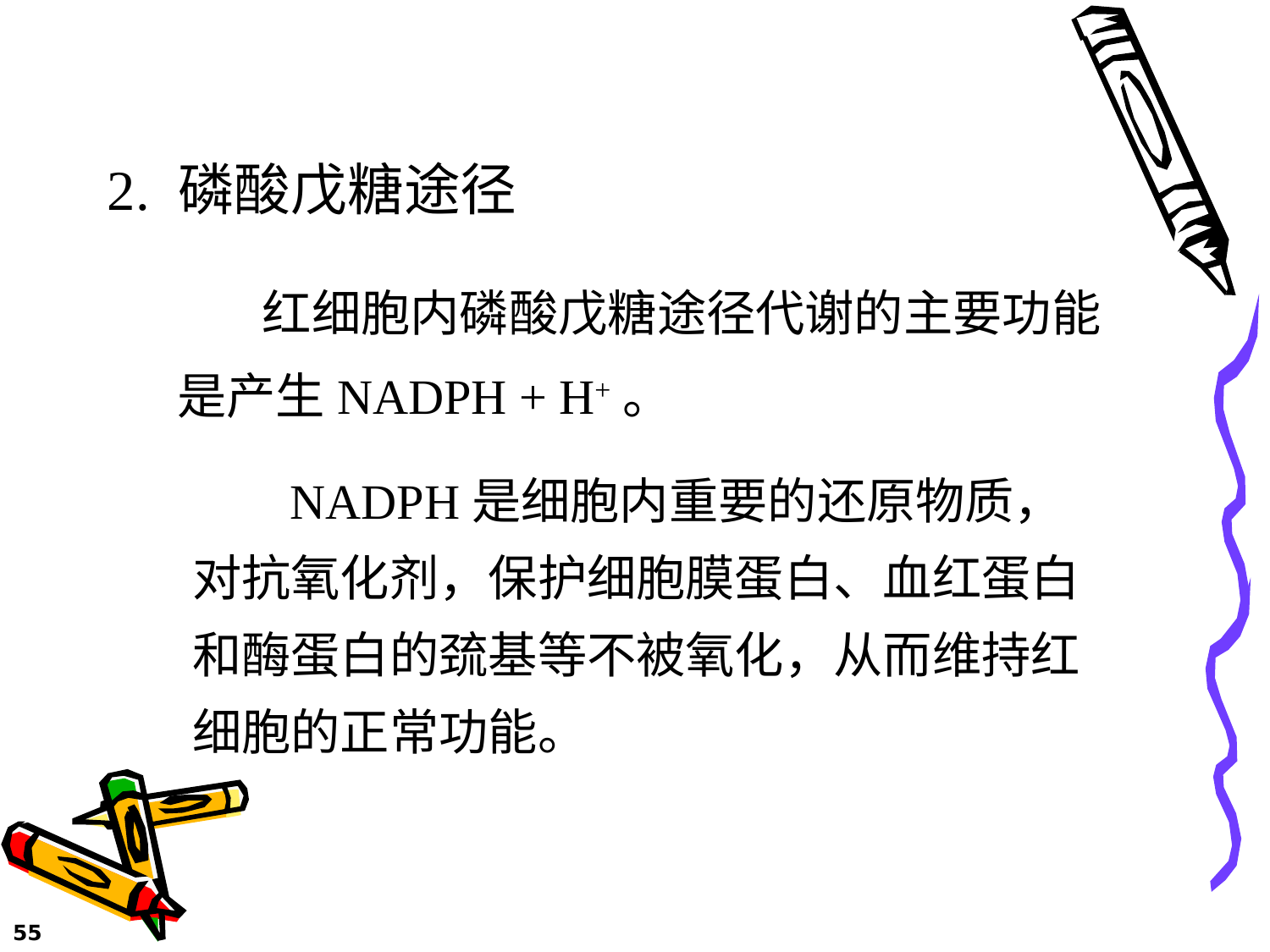

2. 磷酸戊糖途径
           红细胞内磷酸戊糖途径代谢的主要功能是产生NADPH + H+。
           NADPH是细胞内重要的还原物质，对抗氧化剂，保护细胞膜蛋白、血红蛋白和酶蛋白的巯基等不被氧化，从而维持红细胞的正常功能。
55